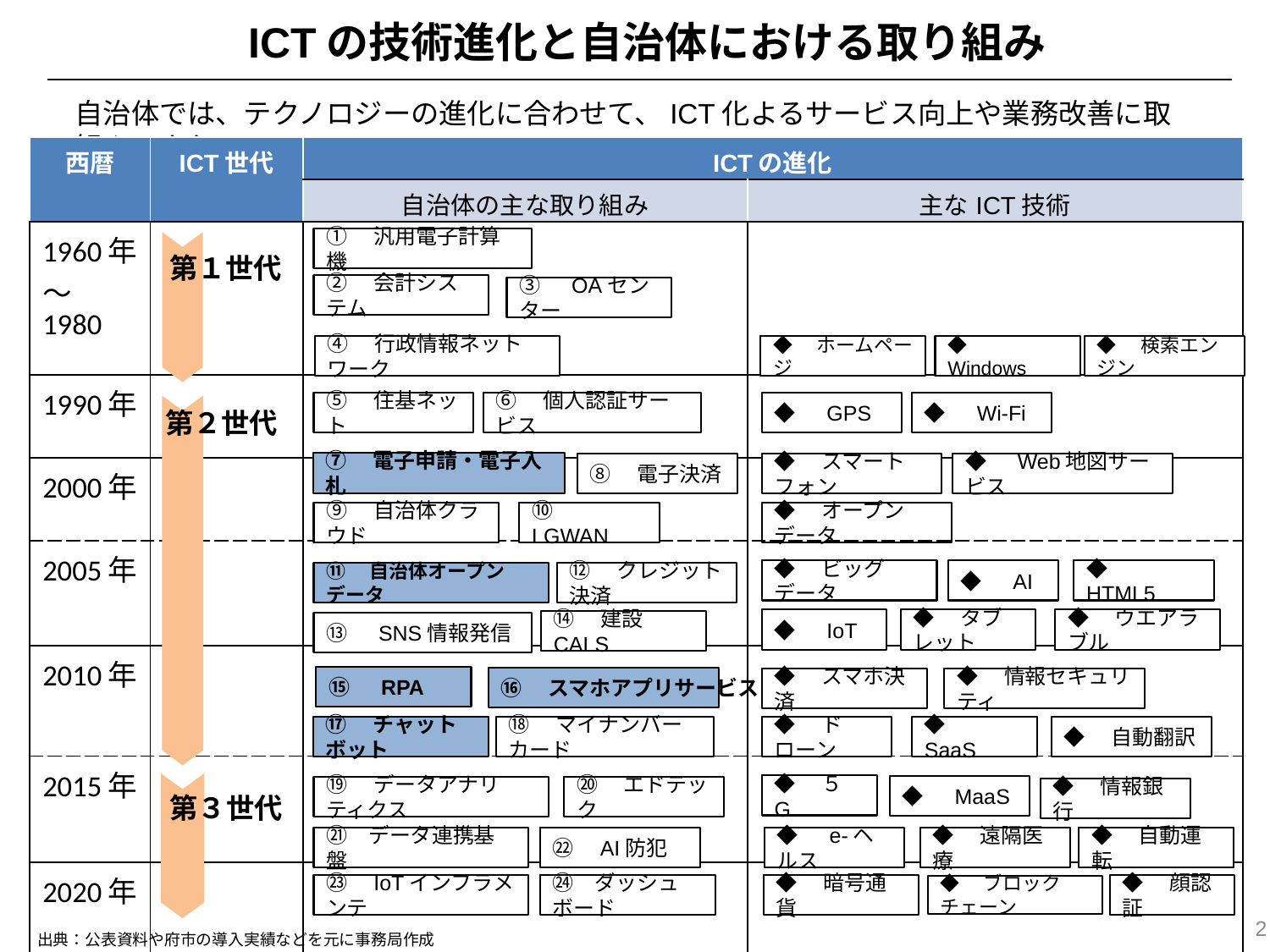

ICTの技術進化と自治体における取り組み
自治体では、テクノロジーの進化に合わせて、ICT化よるサービス向上や業務改善に取組んできた。
| 西暦 | ICT世代 | ICTの進化 |  |
| --- | --- | --- | --- |
|  |  | 自治体の主な取り組み | 主なICT技術 |
| 1960年 ～1980 |  |  |  |
| 1990年 |  |  |  |
| 2000年 |  |  |  |
| 2005年 |  |  |  |
| 2010年 |  |  |  |
| 2015年 |  |  |  |
| 2020年 ～ |  |  |  |
①　汎用電子計算機
第１世代
②　会計システム
③　OAセンター

④　行政情報ネットワーク
◆　ホームページ
◆　Windows
◆　検索エンジン
⑤　住基ネット
⑥　個人認証サービス
◆　GPS
◆　Wi-Fi
第２世代
⑦　電子申請・電子入札
◆　スマートフォン
◆　Web地図サービス
⑧　電子決済
⑨　自治体クラウド
⑩　LGWAN
◆　オープンデータ

◆　ビッグデータ
◆　AI
◆　HTML5
⑪　自治体オープンデータ
⑫　クレジット決済
◆　IoT
◆　タブレット
◆　ウエアラブル
⑭　建設CALS
⑬　SNS情報発信
⑮　RPA
⑯　スマホアプリサービス
◆　スマホ決済
◆　情報セキュリティ
⑰　チャットボット
⑱　マイナンバーカード
◆　ドローン
◆　SaaS
◆　自動翻訳
◆　５G
◆　MaaS
⑲　データアナリティクス
⑳　エドテック
◆　情報銀行
第３世代

㉑　データ連携基盤
㉒　AI防犯
◆　e-ヘルス
◆　遠隔医療
◆　自動運転
㉓　IoTインフラメンテ
㉔　ダッシュボード
◆　暗号通貨
◆　顔認証
◆　ブロックチェーン
2
出典：公表資料や府市の導入実績などを元に事務局作成